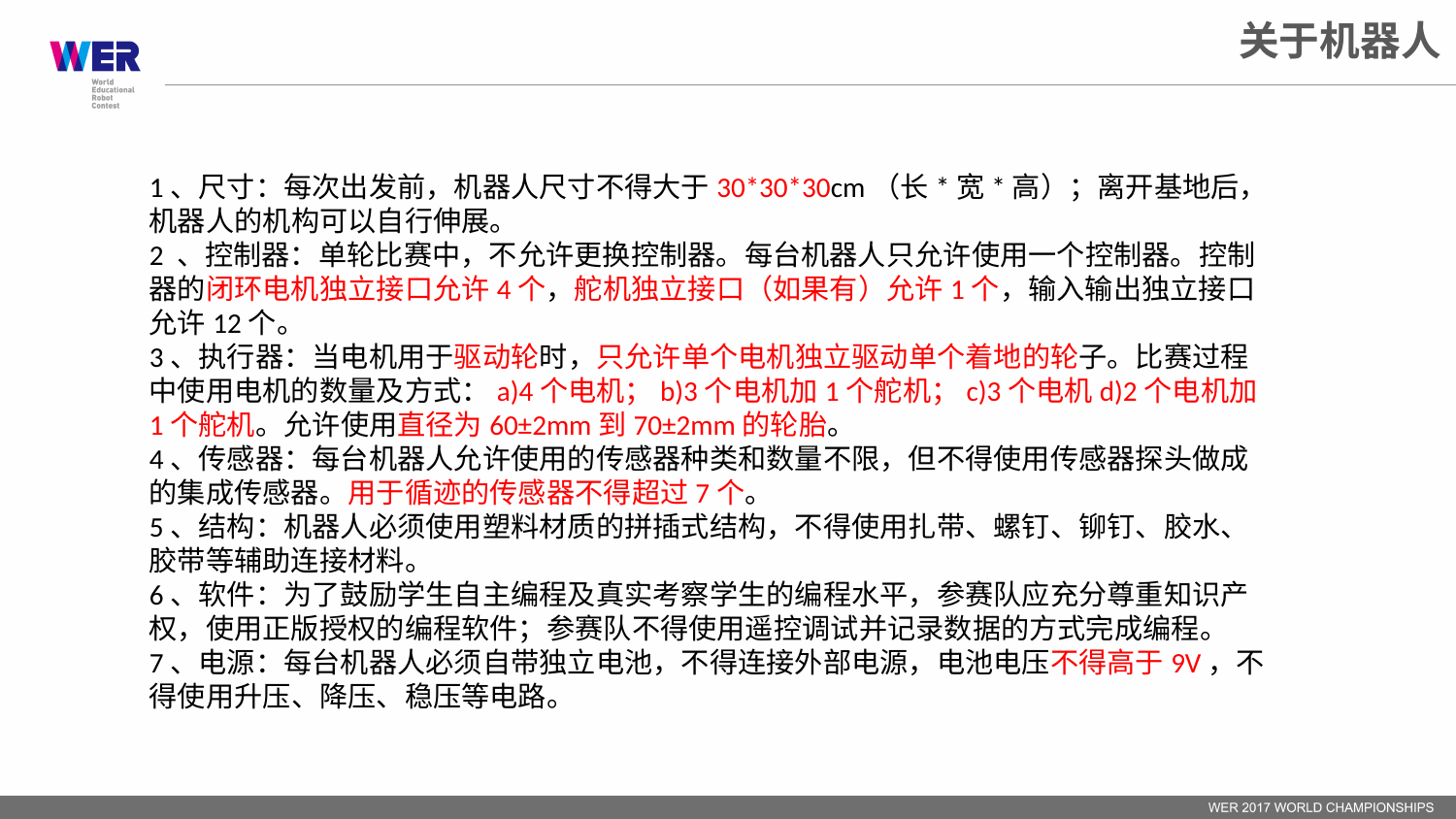

关于机器人
1、尺寸：每次出发前，机器人尺寸不得大于30*30*30cm（长*宽*高）；离开基地后，机器人的机构可以自行伸展。
2 、控制器：单轮比赛中，不允许更换控制器。每台机器人只允许使用一个控制器。控制器的闭环电机独立接口允许4个，舵机独立接口（如果有）允许1个，输入输出独立接口允许12个。
3、执行器：当电机用于驱动轮时，只允许单个电机独立驱动单个着地的轮子。比赛过程中使用电机的数量及方式：a)4个电机；b)3个电机加1个舵机；c)3个电机d)2个电机加1个舵机。允许使用直径为60±2mm到70±2mm的轮胎。
4、传感器：每台机器人允许使用的传感器种类和数量不限，但不得使用传感器探头做成的集成传感器。用于循迹的传感器不得超过7个。
5、结构：机器人必须使用塑料材质的拼插式结构，不得使用扎带、螺钉、铆钉、胶水、胶带等辅助连接材料。
6、软件：为了鼓励学生自主编程及真实考察学生的编程水平，参赛队应充分尊重知识产权，使用正版授权的编程软件；参赛队不得使用遥控调试并记录数据的方式完成编程。
7、电源：每台机器人必须自带独立电池，不得连接外部电源，电池电压不得高于9V，不得使用升压、降压、稳压等电路。